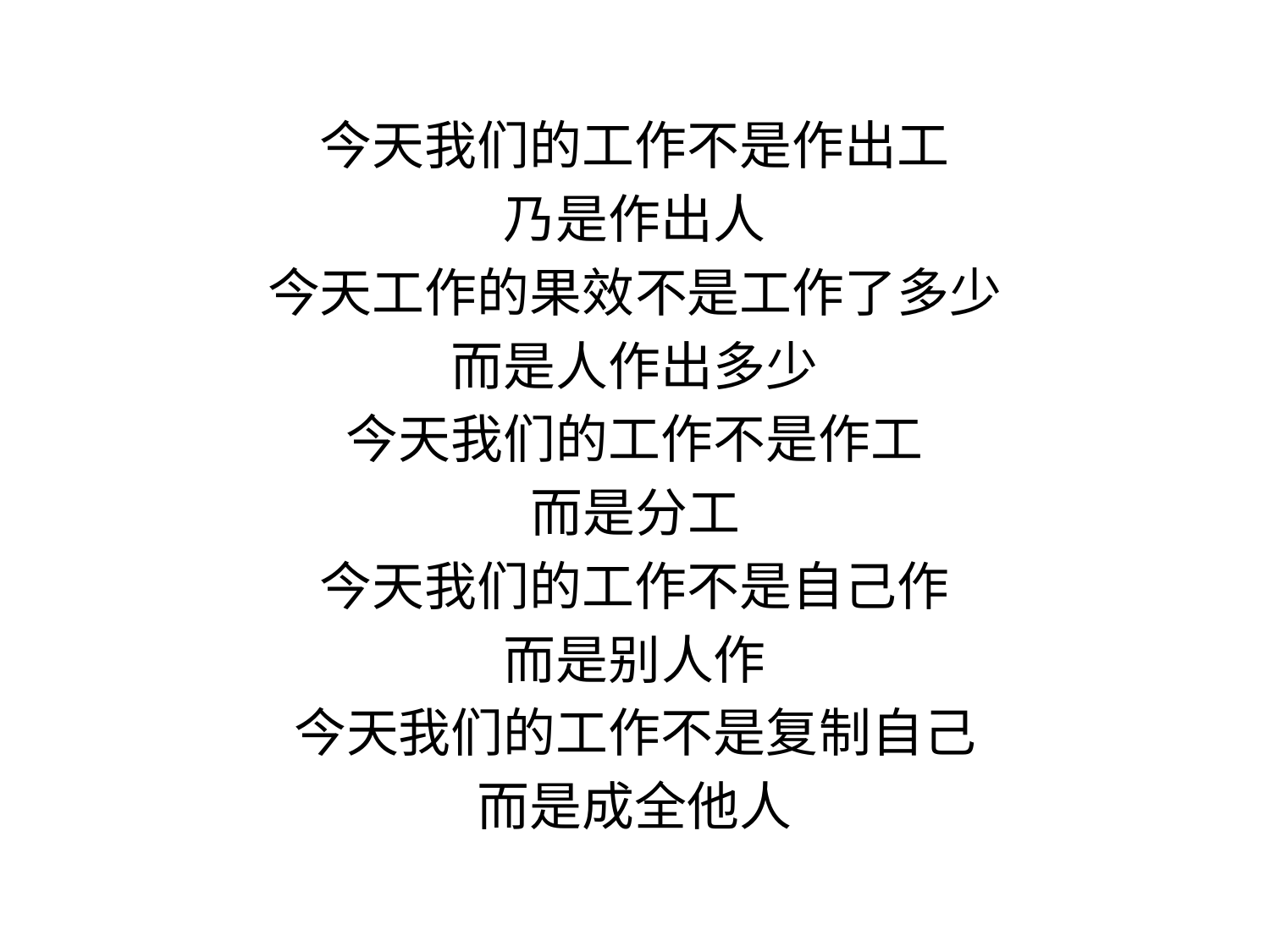

#
今天我们的工作不是作出工
乃是作出人
今天工作的果效不是工作了多少
而是人作出多少
今天我们的工作不是作工
而是分工
今天我们的工作不是自己作
而是别人作
今天我们的工作不是复制自己
而是成全他人